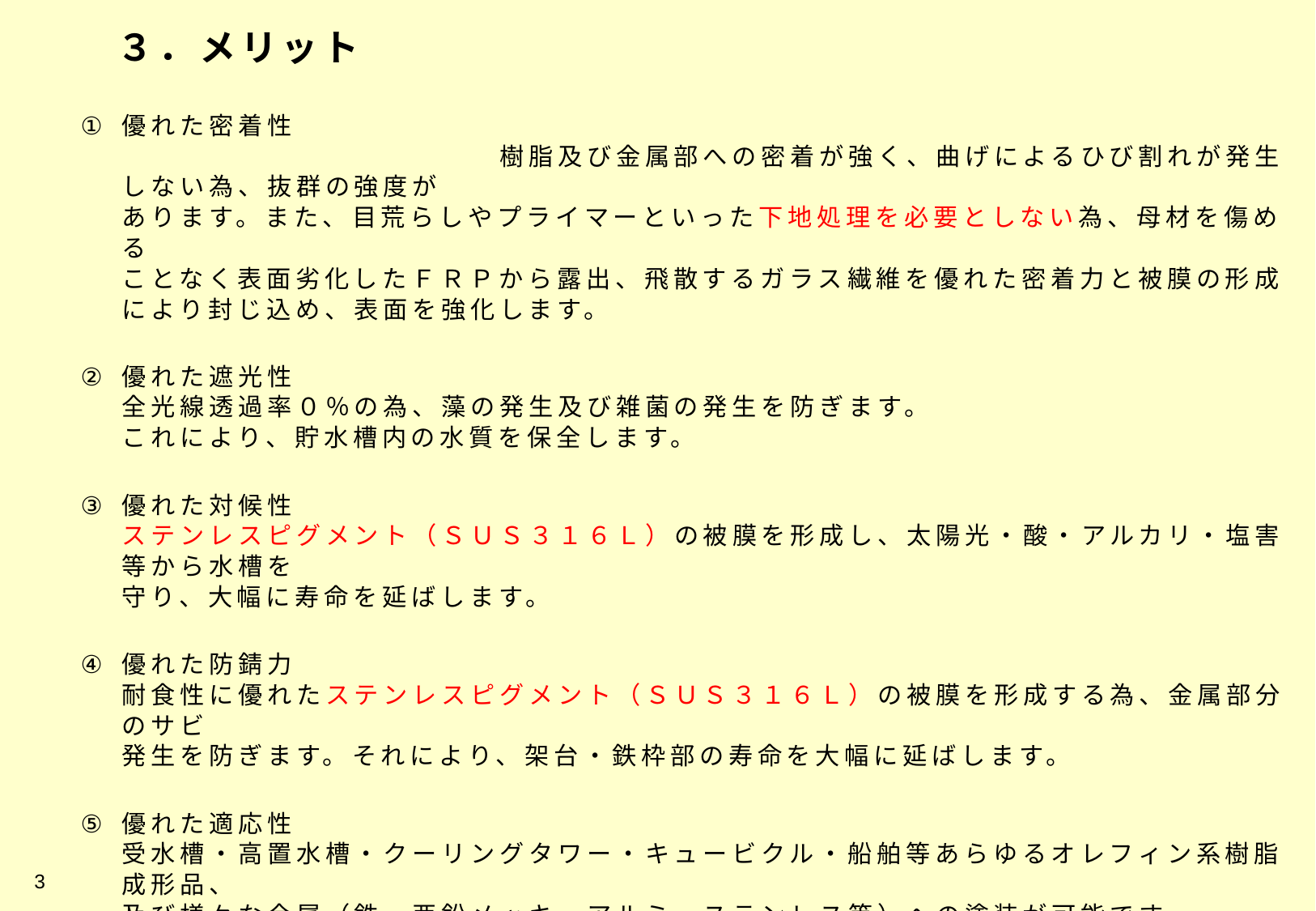

３．メリット
優れた密着性　　　　　　　　　　　　　　　　　　　　　　　　　　　　　　　　　　　　　　　　　　　　　　　樹脂及び金属部への密着が強く、曲げによるひび割れが発生しない為、抜群の強度が
あります。また、目荒らしやプライマーといった下地処理を必要としない為、母材を傷める
ことなく表面劣化したＦＲＰから露出、飛散するガラス繊維を優れた密着力と被膜の形成
により封じ込め、表面を強化します。
優れた遮光性
全光線透過率０％の為、藻の発生及び雑菌の発生を防ぎます。
これにより、貯水槽内の水質を保全します。
優れた対候性
ステンレスピグメント（ＳＵＳ３１６Ｌ）の被膜を形成し、太陽光・酸・アルカリ・塩害等から水槽を
守り、大幅に寿命を延ばします。
優れた防錆力
耐食性に優れたステンレスピグメント（ＳＵＳ３１６Ｌ）の被膜を形成する為、金属部分のサビ
発生を防ぎます。それにより、架台・鉄枠部の寿命を大幅に延ばします。
優れた適応性
受水槽・高置水槽・クーリングタワー・キュービクル・船舶等あらゆるオレフィン系樹脂成形品、
及び様々な金属（鉄・亜鉛メッキ・アルミ・ステンレス等）への塗装が可能です。
3